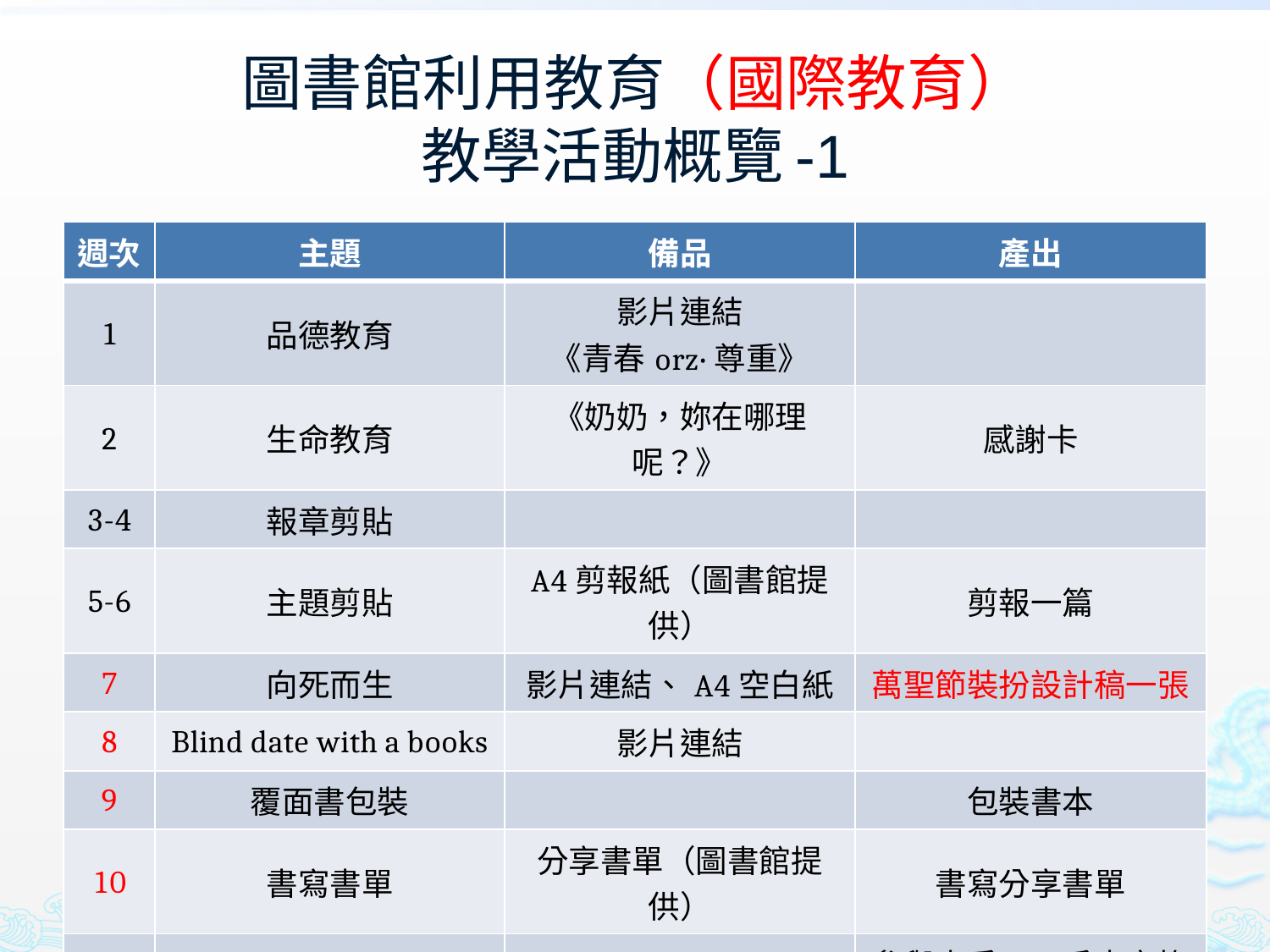

# 圖書館利用教育（國際教育） 教學活動概覽-1
| 週次 | 主題 | 備品 | 產出 |
| --- | --- | --- | --- |
| 1 | 品德教育 | 影片連結 《青春orz‧尊重》 |  |
| 2 | 生命教育 | 《奶奶，妳在哪理呢？》 | 感謝卡 |
| 3-4 | 報章剪貼 |  |  |
| 5-6 | 主題剪貼 | A4剪報紙（圖書館提供） | 剪報一篇 |
| 7 | 向死而生 | 影片連結、A4空白紙 | 萬聖節裝扮設計稿一張 |
| 8 | Blind date with a books | 影片連結 |  |
| 9 | 覆面書包裝 |  | 包裝書本 |
| 10 | 書寫書單 | 分享書單（圖書館提供） | 書寫分享書單 |
| 11 | 變裝走秀 |  | 參與走秀、二手書交換活動 |
| 12 | 臺灣閱讀節 | 影片連結 | 參與在地閱讀節活動 |